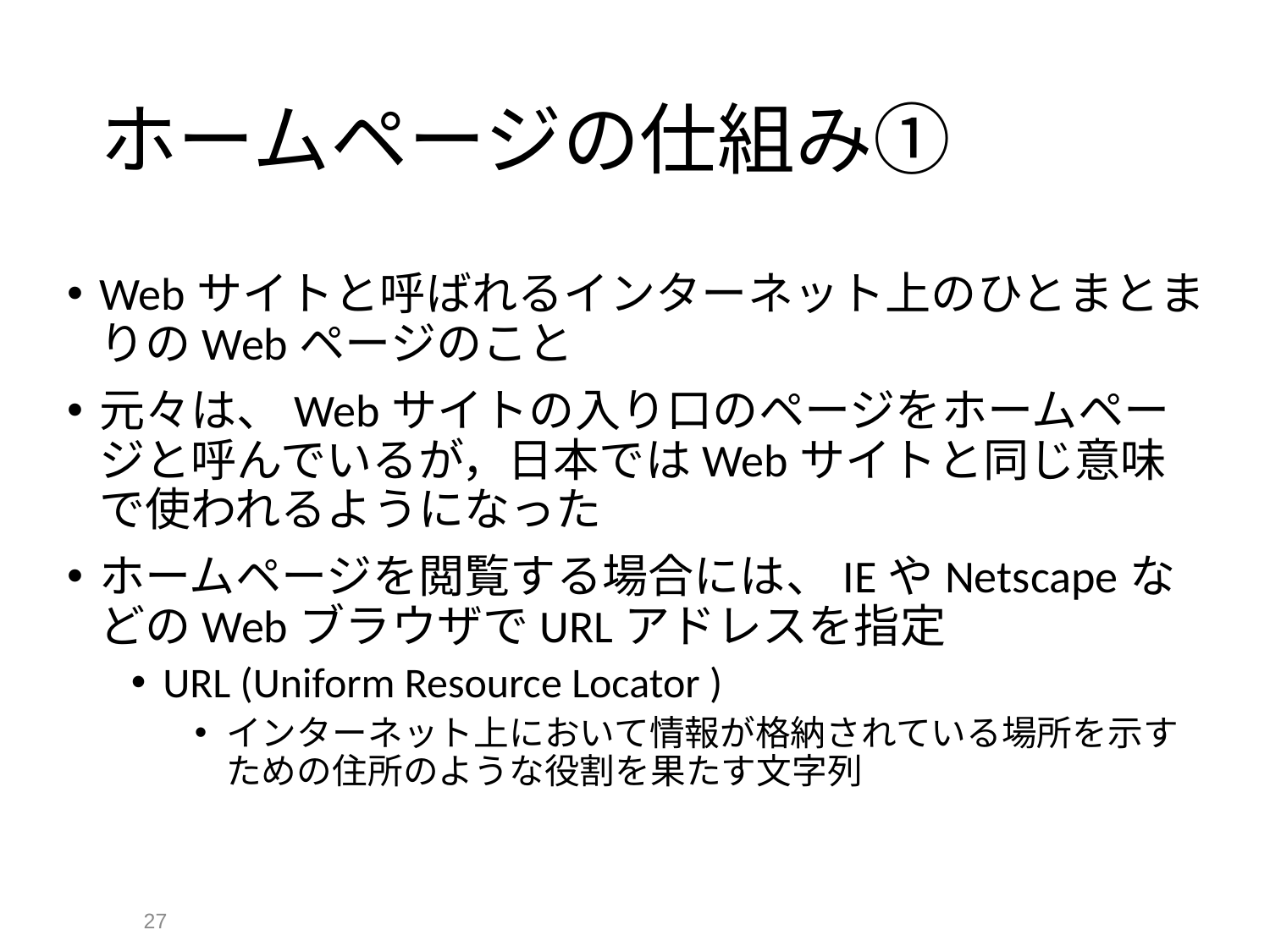

# ホームページの仕組み①
Webサイトと呼ばれるインターネット上のひとまとまりのWebページのこと
元々は、Webサイトの入り口のページをホームページと呼んでいるが，日本ではWebサイトと同じ意味で使われるようになった
ホームページを閲覧する場合には、IEやNetscapeなどのWebブラウザでURLアドレスを指定
URL (Uniform Resource Locator )
インターネット上において情報が格納されている場所を示すための住所のような役割を果たす文字列
27